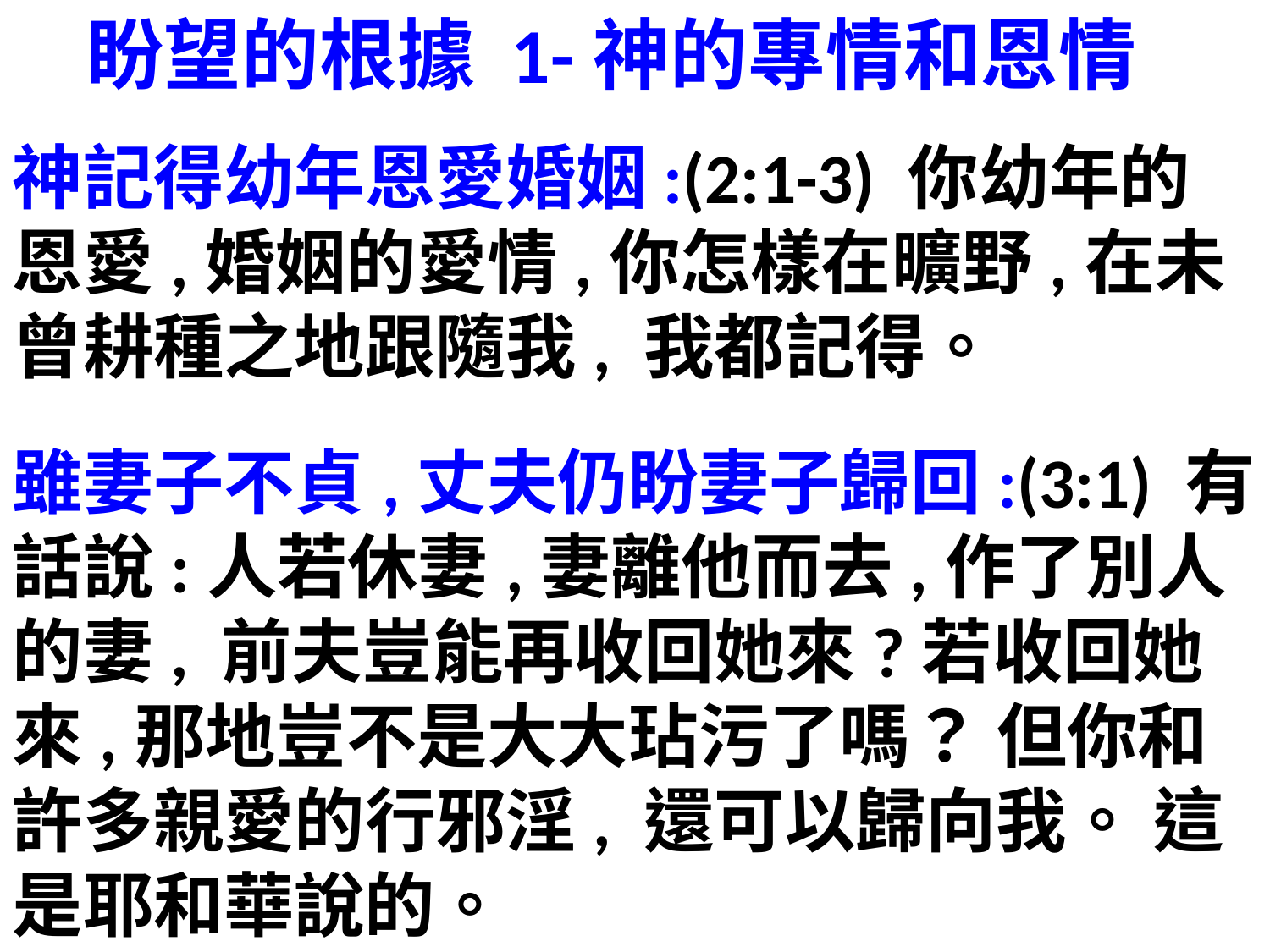

盼望的根據 1-神的專情和恩情
神記得幼年恩愛婚姻:(2:1-3) 你幼年的恩愛,婚姻的愛情,你怎樣在曠野,在未曾耕種之地跟隨我, 我都記得。

雖妻子不貞,丈夫仍盼妻子歸回:(3:1) 有話說:人若休妻,妻離他而去,作了別人的妻, 前夫豈能再收回她來?若收回她來,那地豈不是大大玷污了嗎？ 但你和許多親愛的行邪淫, 還可以歸向我。 這是耶和華說的。